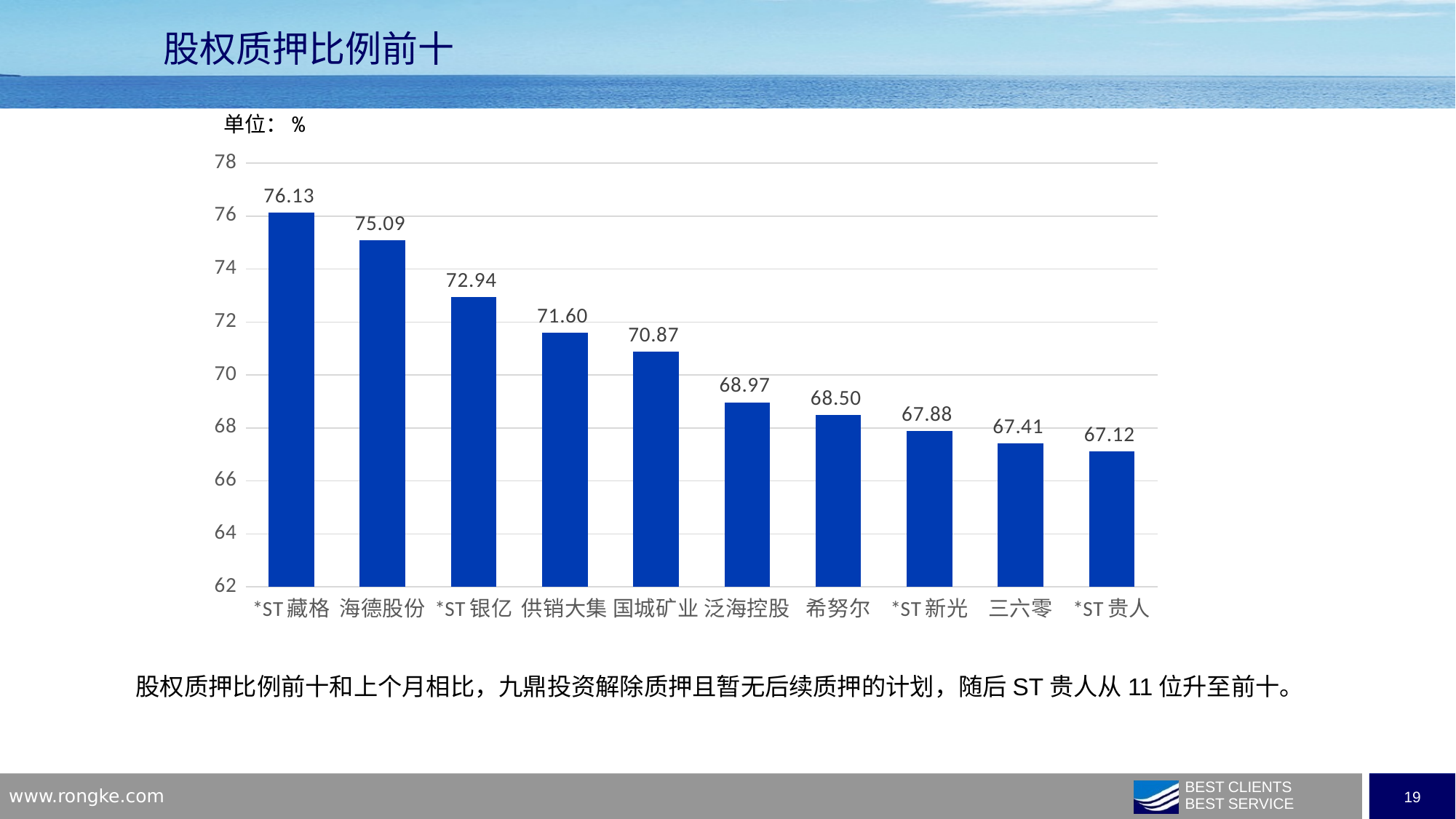

股权质押比例前十
单位：%

[unsupported chart]

股权质押比例前十和上个月相比，九鼎投资解除质押且暂无后续质押的计划，随后ST贵人从11位升至前十。